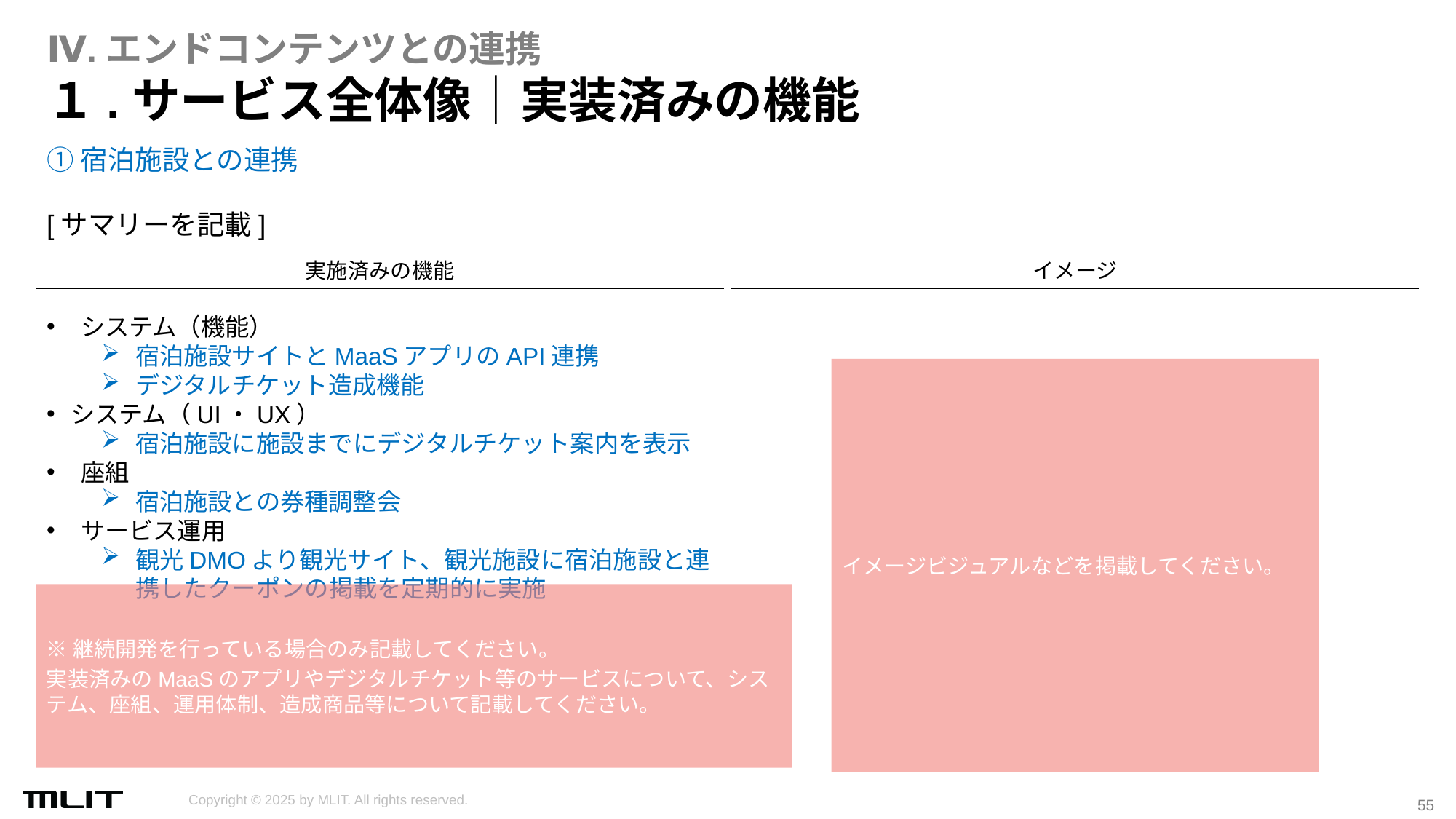

Ⅳ.エンドコンテンツとの連携
# １.サービス全体像│実装済みの機能
①宿泊施設との連携
[サマリーを記載]
実施済みの機能
イメージ
システム（機能）
宿泊施設サイトとMaaSアプリのAPI連携
デジタルチケット造成機能
システム（UI・UX）
宿泊施設に施設までにデジタルチケット案内を表示
座組
宿泊施設との券種調整会
サービス運用
観光DMOより観光サイト、観光施設に宿泊施設と連携したクーポンの掲載を定期的に実施

イメージビジュアルなどを掲載してください。
※継続開発を行っている場合のみ​記載してください。
実装済みのMaaSのアプリやデジタルチケット等のサービスについて、システム、座組、運用体制、造成商品等について記載してください。​